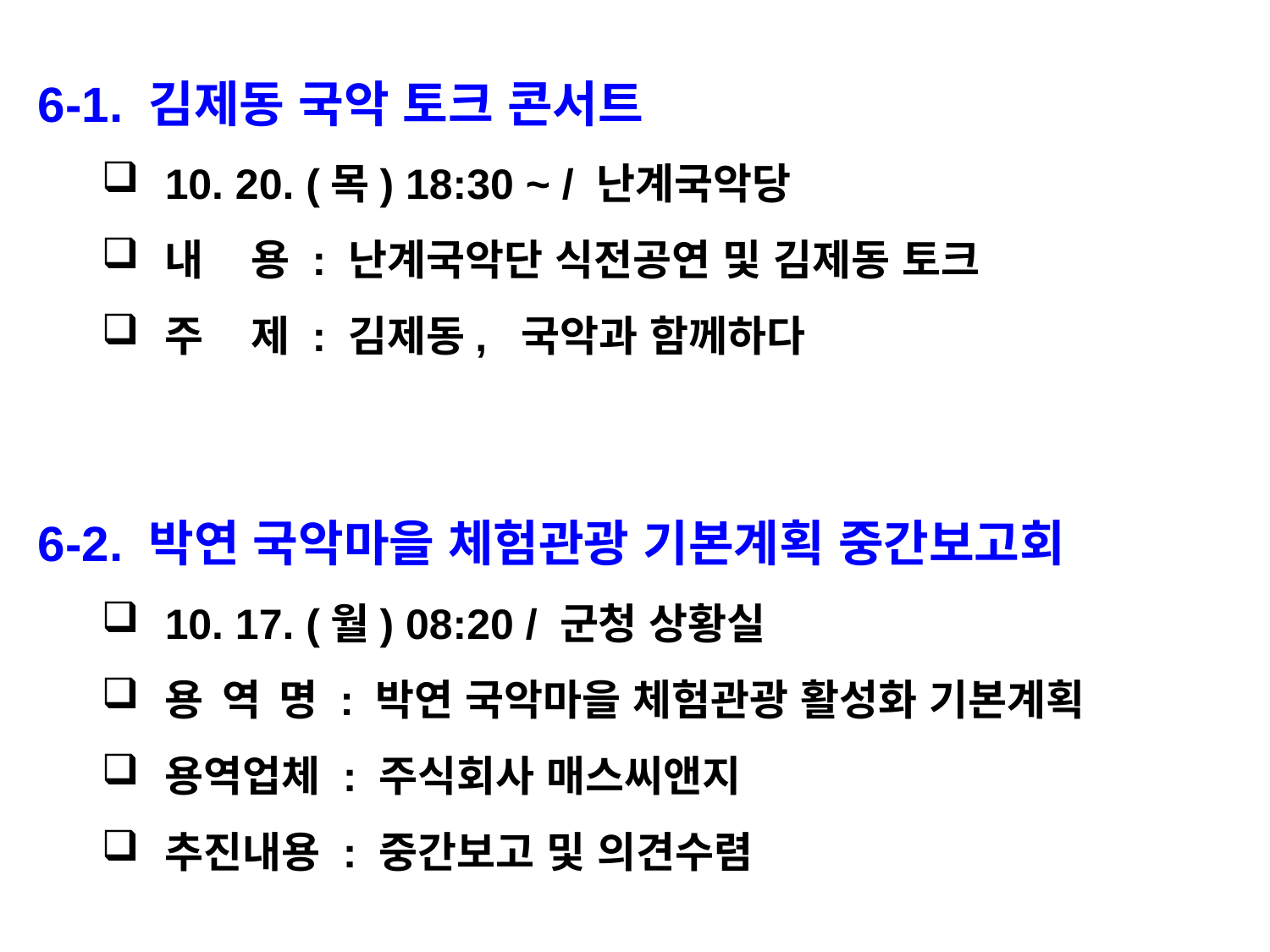

6-1. 김제동 국악 토크 콘서트
10. 20. (목) 18:30 ~ / 난계국악당
내    용 : 난계국악단 식전공연 및 김제동 토크
주    제 : 김제동,  국악과 함께하다

※ 군수님 하실 일 - 인사말씀

6-2. 박연 국악마을 체험관광 기본계획 중간보고회
10. 17. (월) 08:20 / 군청 상황실
용 역 명 : 박연 국악마을 체험관광 활성화 기본계획
용역업체 : 주식회사 매스씨앤지
추진내용 : 중간보고 및 의견수렴